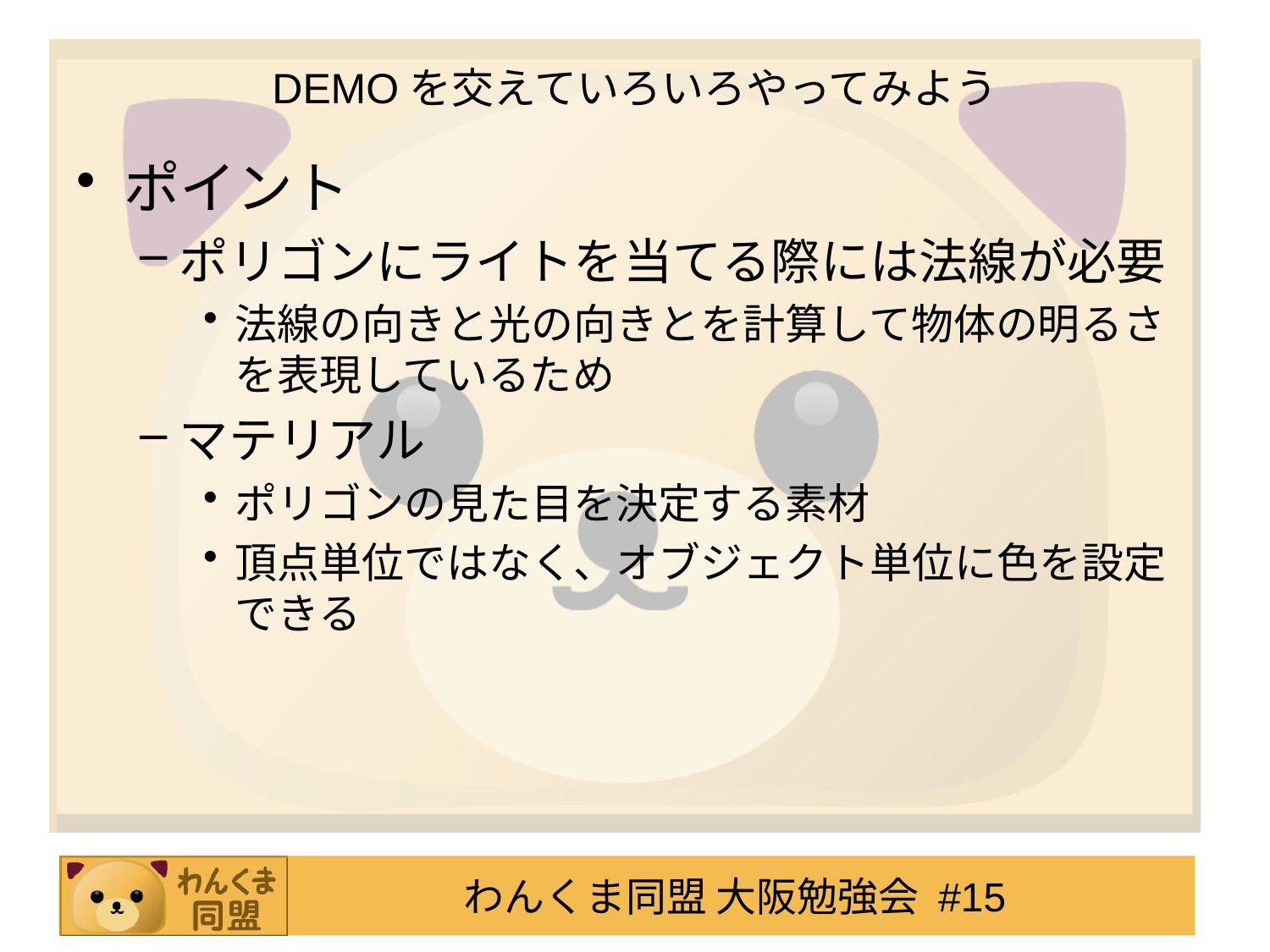

# DEMOを交えていろいろやってみよう
ポイント
ポリゴンにライトを当てる際には法線が必要
法線の向きと光の向きとを計算して物体の明るさを表現しているため
マテリアル
ポリゴンの見た目を決定する素材
頂点単位ではなく、オブジェクト単位に色を設定できる